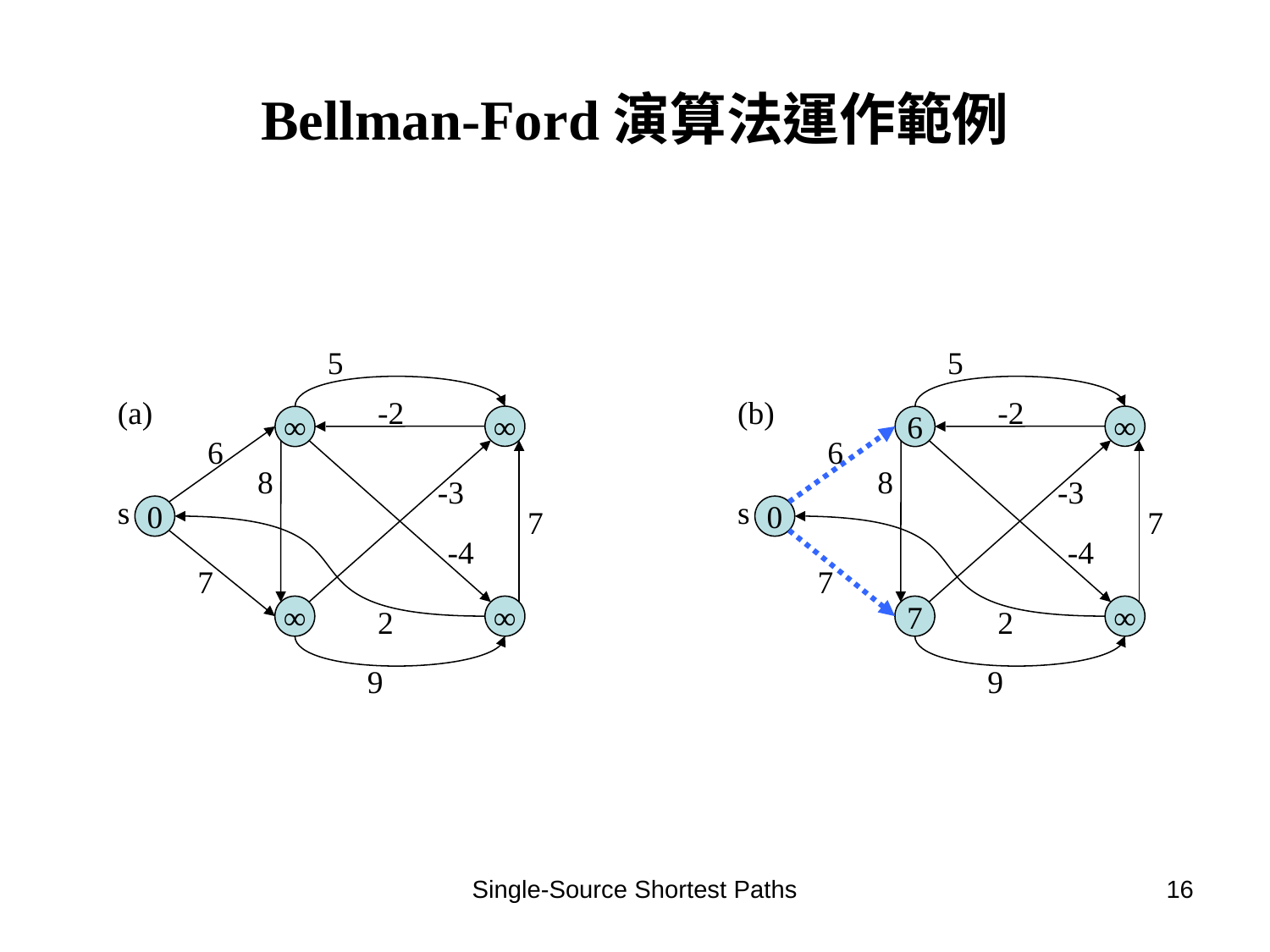

# Bellman-Ford演算法運作範例
5
5
(a)
-2
(b)
-2
∞
∞
∞
6
6
6
8
8
-3
-3
s
s
0
7
0
7
-4
-4
7
7
∞
2
∞
7
2
∞
9
9
Single-Source Shortest Paths
16